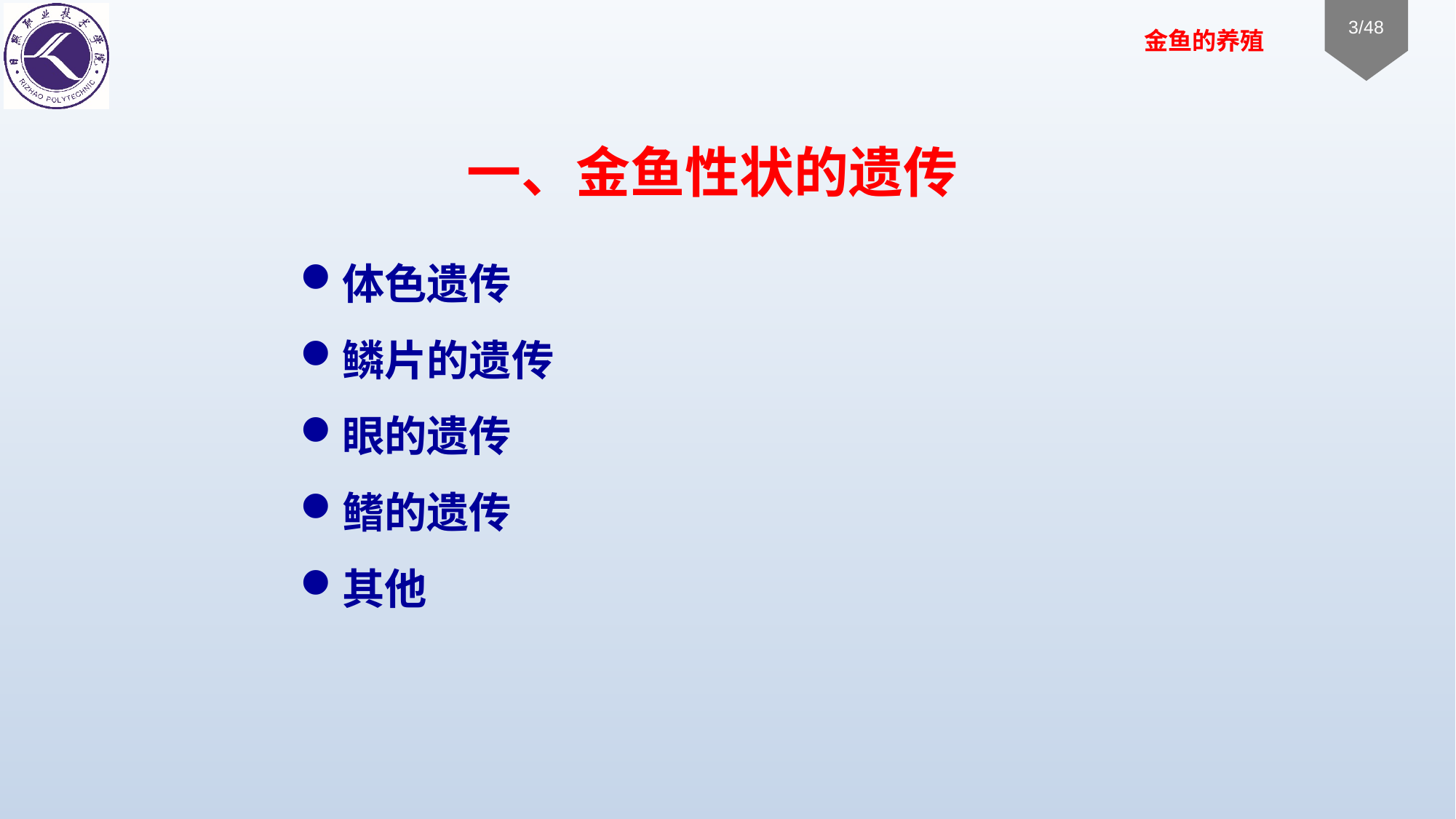

# 一、金鱼性状的遗传
体色遗传
鳞片的遗传
眼的遗传
鳍的遗传
其他